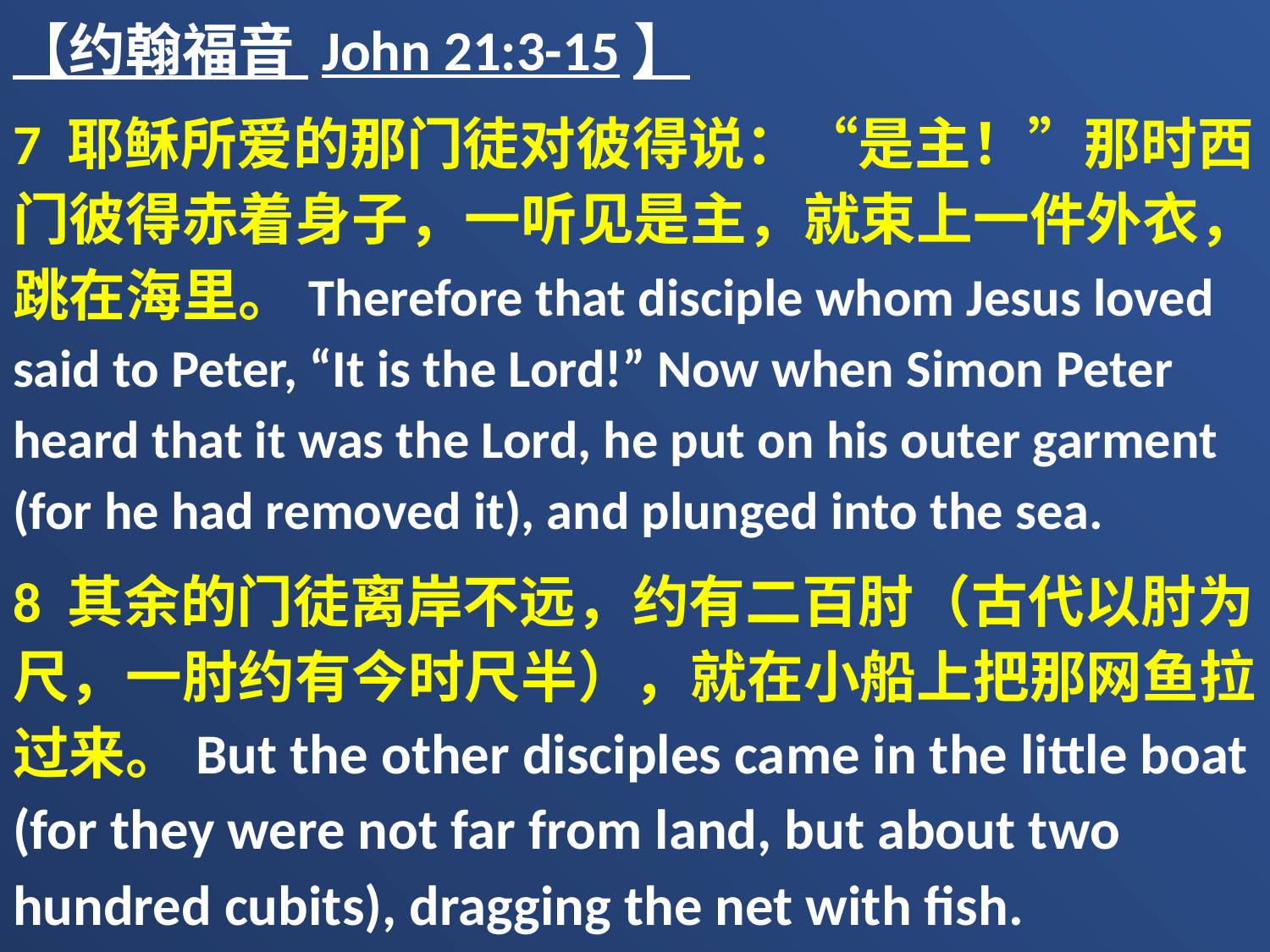

【约翰福音 John 21:3-15】
7 耶稣所爱的那门徒对彼得说：“是主！”那时西门彼得赤着身子，一听见是主，就束上一件外衣，跳在海里。Therefore that disciple whom Jesus loved said to Peter, “It is the Lord!” Now when Simon Peter heard that it was the Lord, he put on his outer garment (for he had removed it), and plunged into the sea.
8 其余的门徒离岸不远，约有二百肘（古代以肘为尺，一肘约有今时尺半），就在小船上把那网鱼拉过来。But the other disciples came in the little boat (for they were not far from land, but about two hundred cubits), dragging the net with fish.